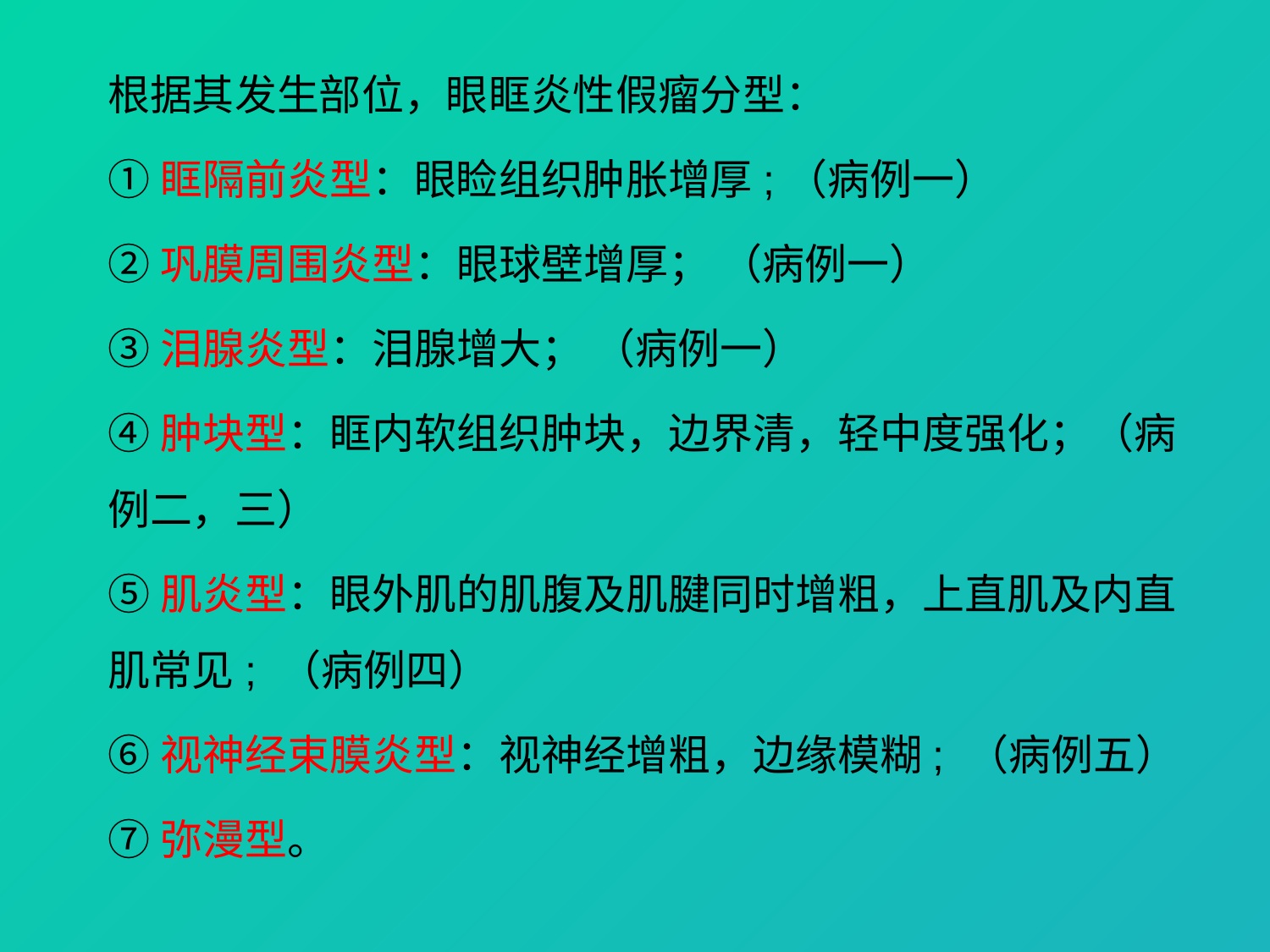

根据其发生部位，眼眶炎性假瘤分型：
①眶隔前炎型：眼睑组织肿胀增厚;（病例一）
②巩膜周围炎型：眼球壁增厚； （病例一）
③泪腺炎型：泪腺增大； （病例一）
④肿块型：眶内软组织肿块，边界清，轻中度强化；（病例二，三）
⑤肌炎型：眼外肌的肌腹及肌腱同时增粗，上直肌及内直肌常见; （病例四）
⑥视神经束膜炎型：视神经增粗，边缘模糊; （病例五）
⑦弥漫型。